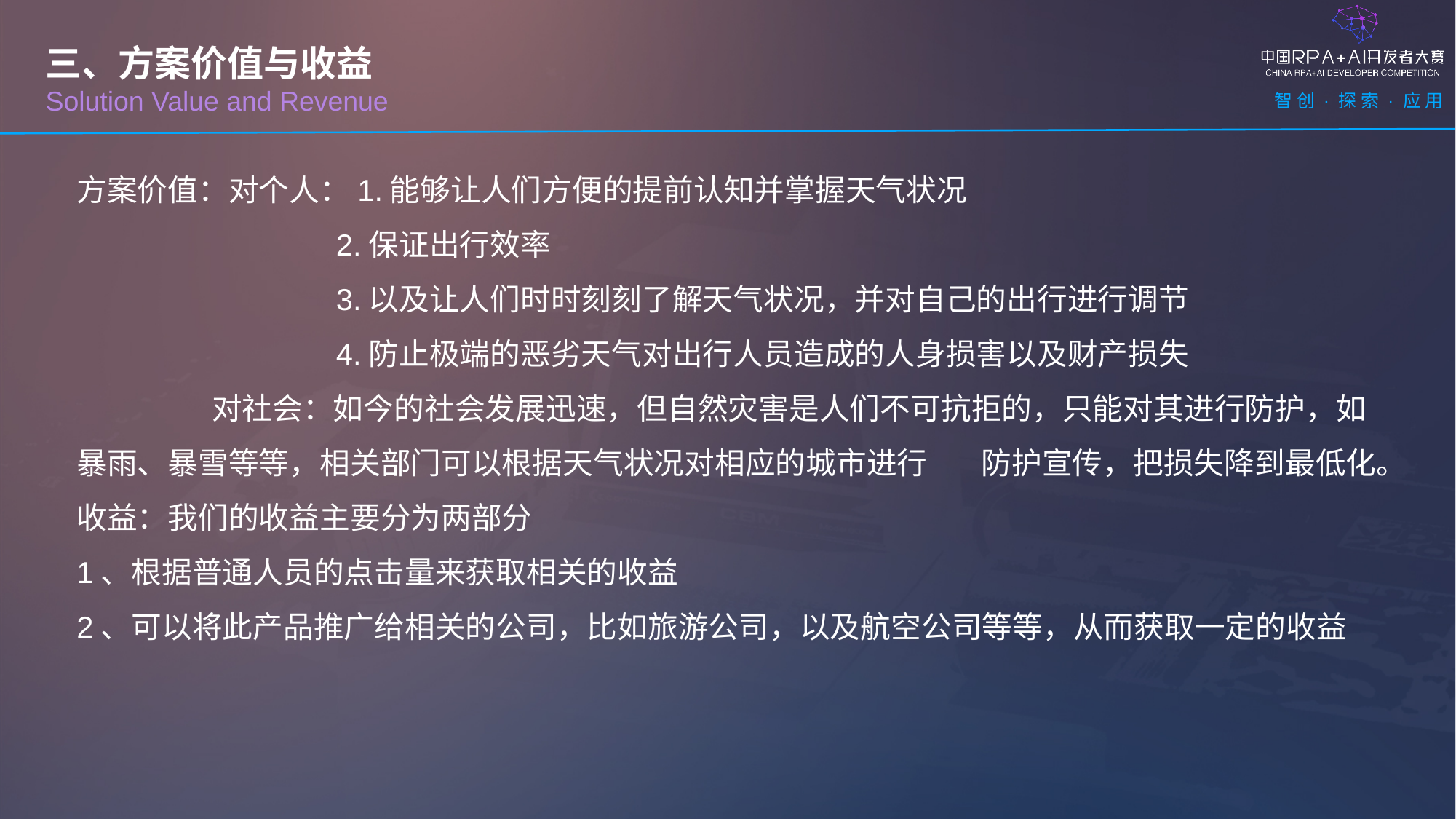

三、方案价值与收益
Solution Value and Revenue
方案价值：对个人：1.能够让人们方便的提前认知并掌握天气状况
                               2.保证出行效率
                               3.以及让人们时时刻刻了解天气状况，并对自己的出行进行调节
                               4.防止极端的恶劣天气对出行人员造成的人身损害以及财产损失
                   对社会：如今的社会发展迅速，但自然灾害是人们不可抗拒的，只能对其进行防护，如暴雨、暴雪等等，相关部门可以根据天气状况对相应的城市进行        防护宣传，把损失降到最低化。
收益：我们的收益主要分为两部分
1、根据普通人员的点击量来获取相关的收益
2、可以将此产品推广给相关的公司，比如旅游公司，以及航空公司等等，从而获取一定的收益